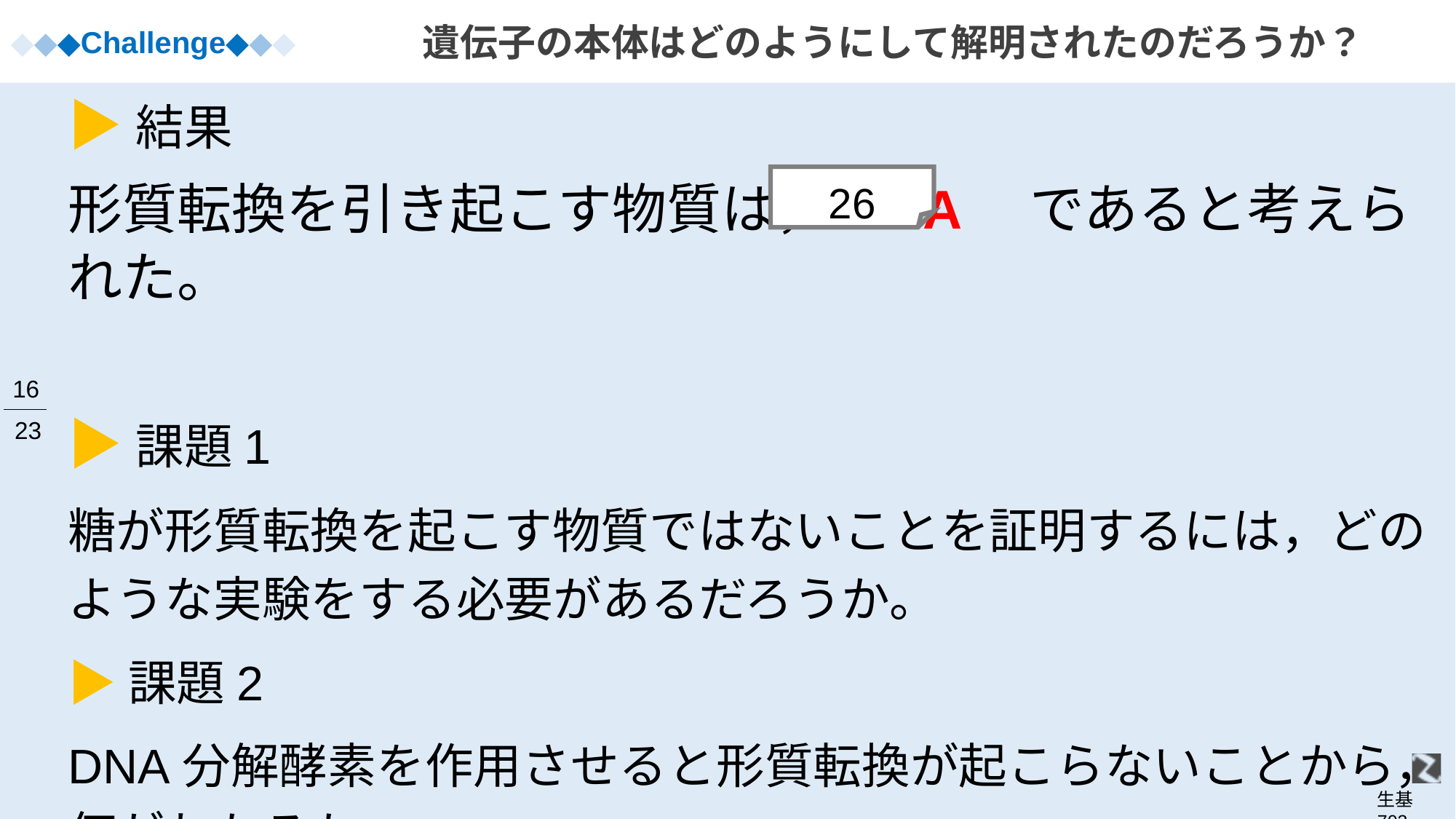

# 遺伝子の本体はどのようにして解明されたのだろうか？
▶結果
形質転換を引き起こす物質は，DNA　であると考えられた。

▶課題1
糖が形質転換を起こす物質ではないことを証明するには，どのような実験をする必要があるだろうか。
▶課題2
DNA分解酵素を作用させると形質転換が起こらないことから，何がわかるか。

26